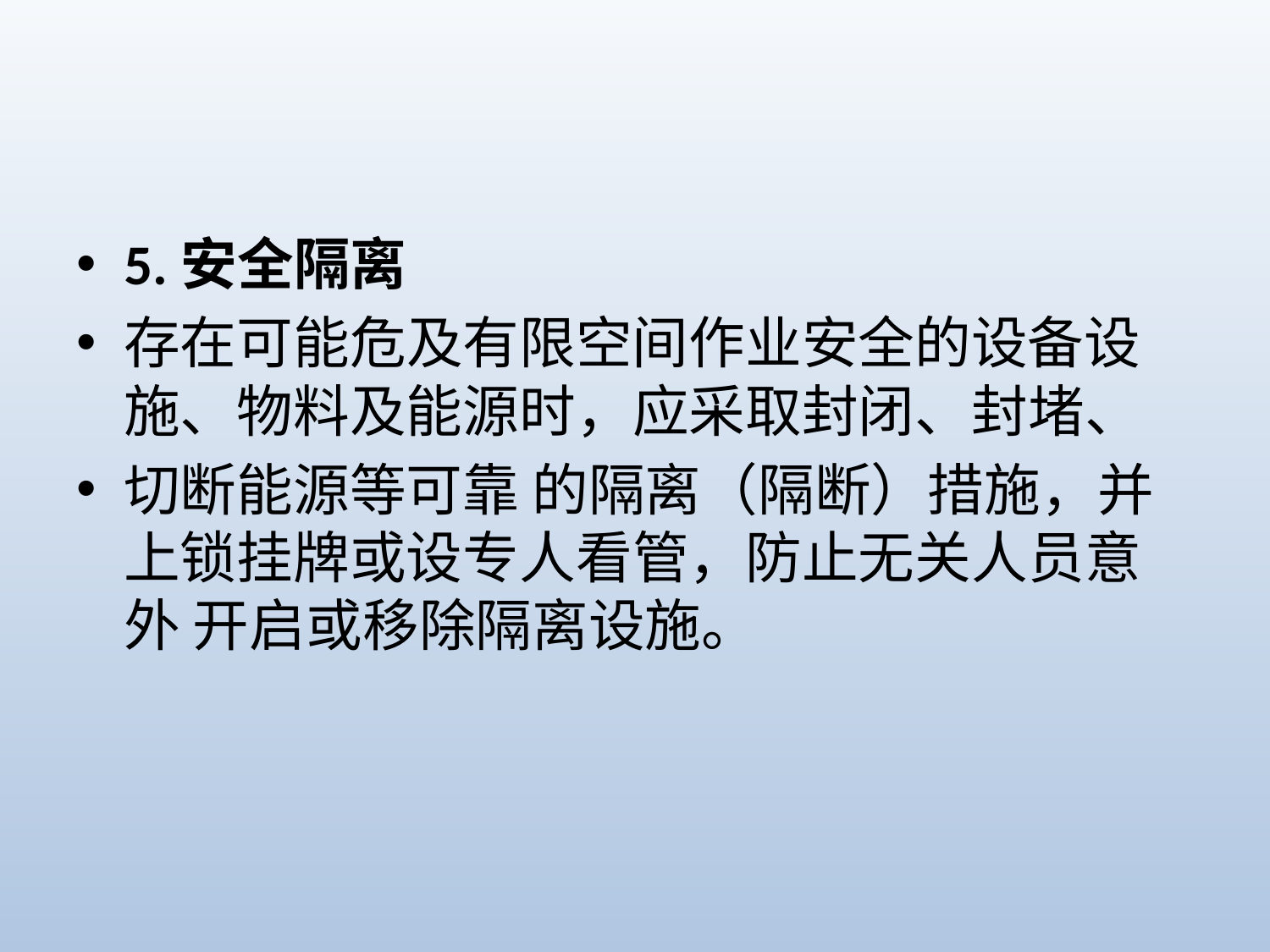

#
5.安全隔离
存在可能危及有限空间作业安全的设备设施、物料及能源时，应采取封闭、封堵、
切断能源等可靠 的隔离（隔断）措施，并上锁挂牌或设专人看管，防止无关人员意外 开启或移除隔离设施。